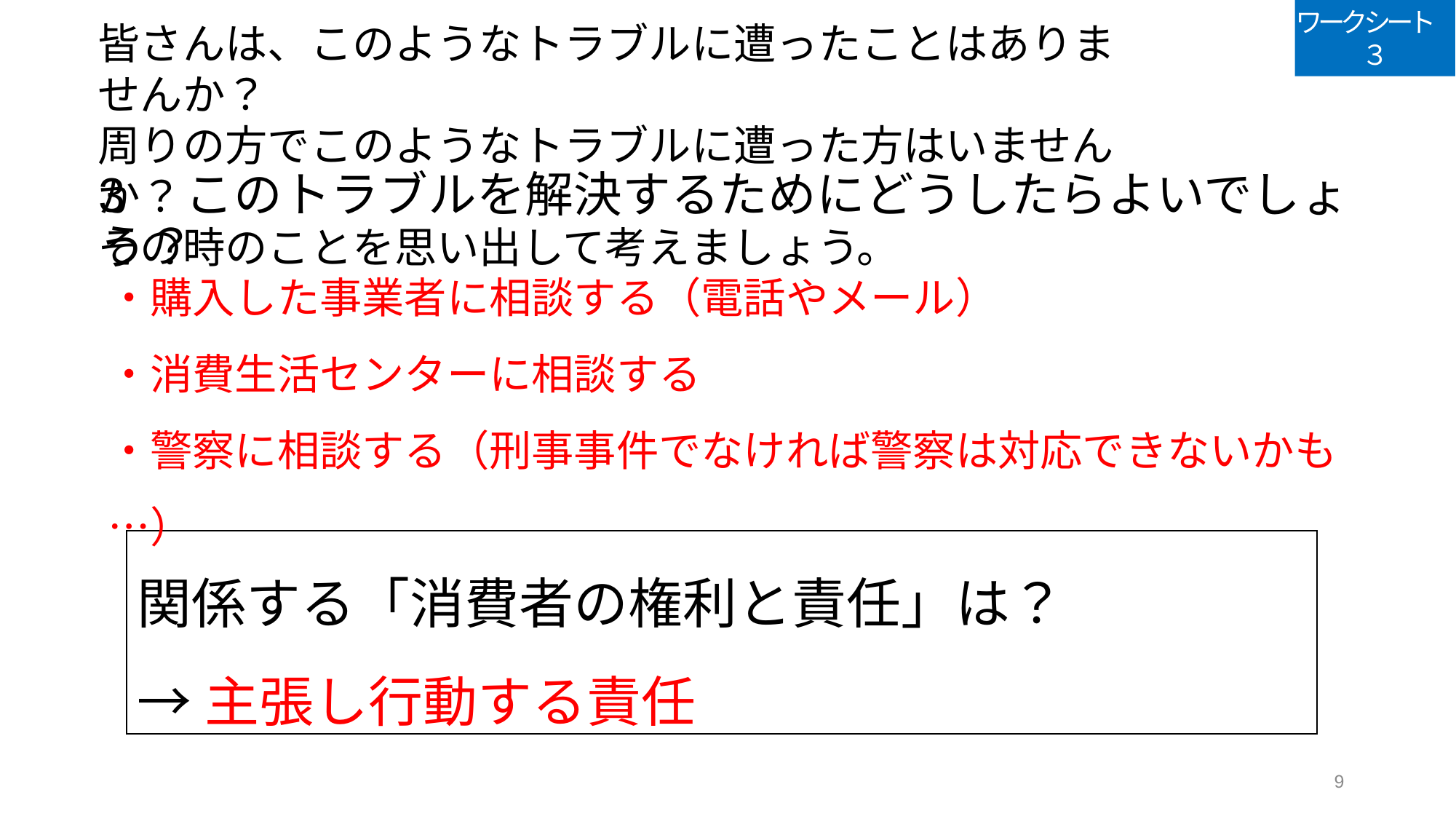

ワークシート　３
皆さんは、このようなトラブルに遭ったことはありませんか？
周りの方でこのようなトラブルに遭った方はいませんか？
その時のことを思い出して考えましょう。
# 3　このトラブルを解決するためにどうしたらよいでしょう？
・購入した事業者に相談する（電話やメール）
・消費生活センターに相談する
・警察に相談する（刑事事件でなければ警察は対応できないかも…）
関係する「消費者の権利と責任」は？
→主張し行動する責任

9